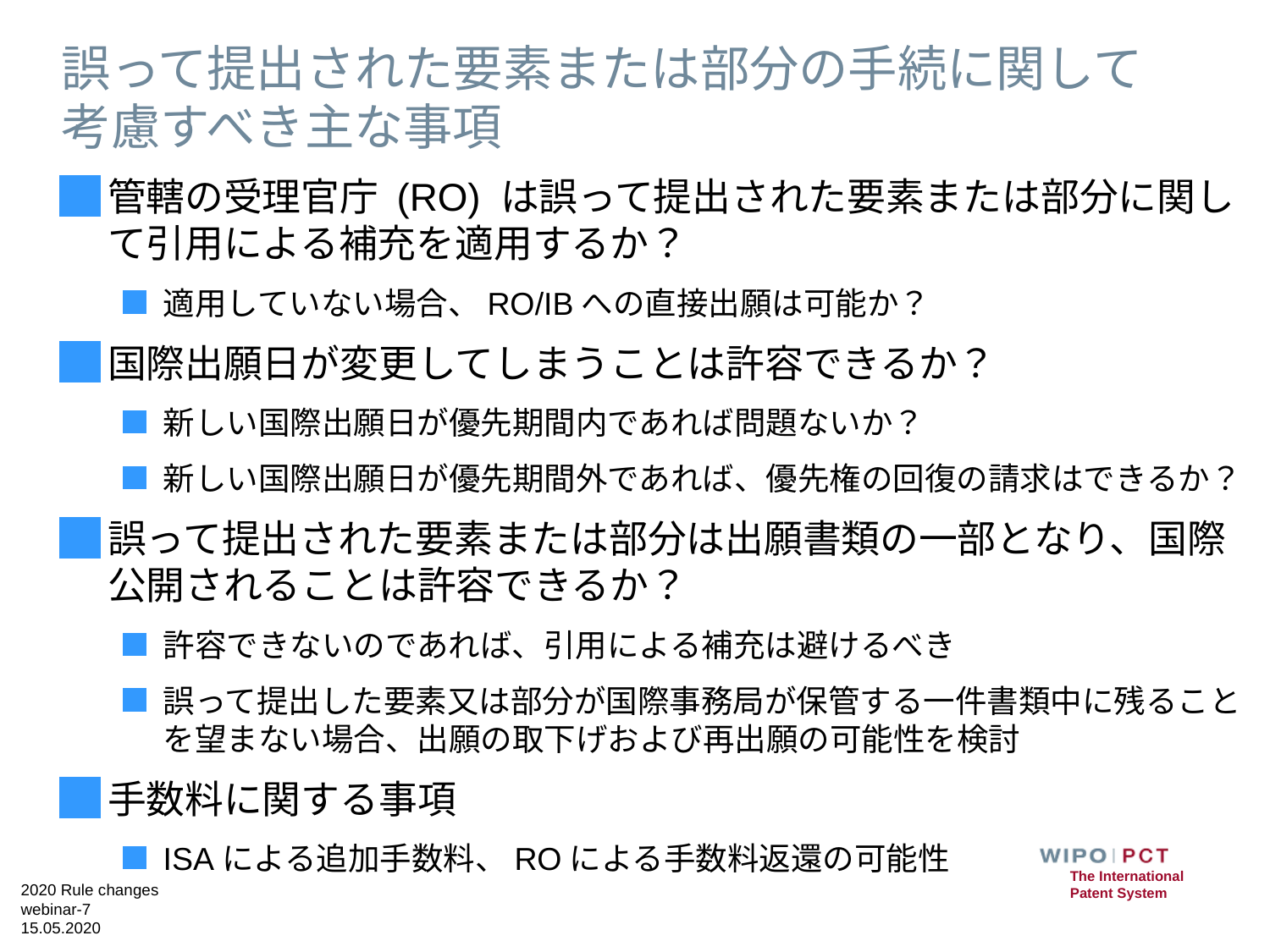

# 誤って提出された要素または部分の手続に関して考慮すべき主な事項
管轄の受理官庁 (RO) は誤って提出された要素または部分に関して引用による補充を適用するか？
適用していない場合、RO/IBへの直接出願は可能か？
国際出願日が変更してしまうことは許容できるか？
新しい国際出願日が優先期間内であれば問題ないか？
新しい国際出願日が優先期間外であれば、優先権の回復の請求はできるか？
誤って提出された要素または部分は出願書類の一部となり、国際公開されることは許容できるか？
許容できないのであれば、引用による補充は避けるべき
誤って提出した要素又は部分が国際事務局が保管する一件書類中に残ることを望まない場合、出願の取下げおよび再出願の可能性を検討
手数料に関する事項
ISAによる追加手数料、ROによる手数料返還の可能性